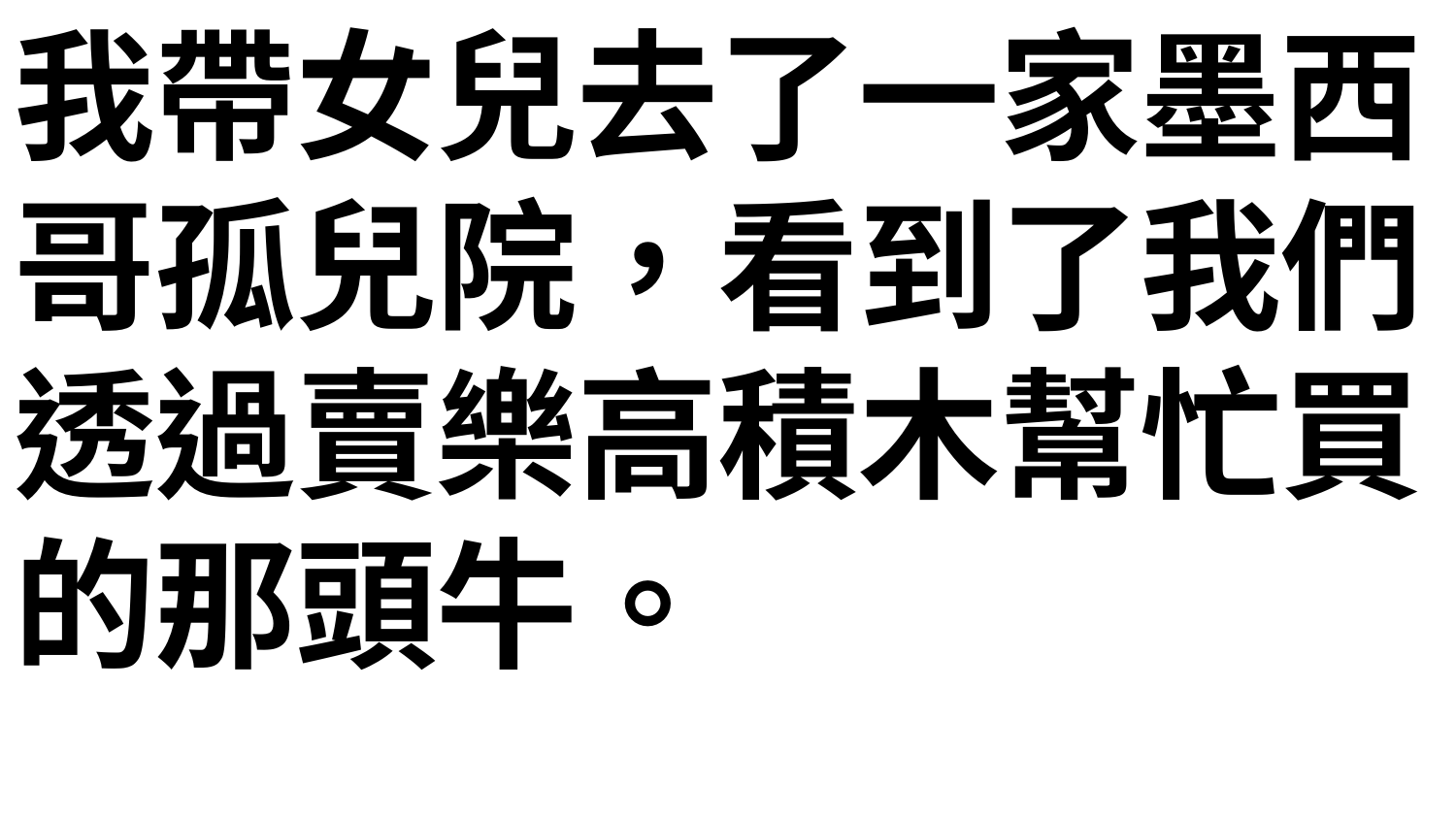

我帶女兒去了一家墨西哥孤兒院，看到了我們透過賣樂高積木幫忙買的那頭牛。